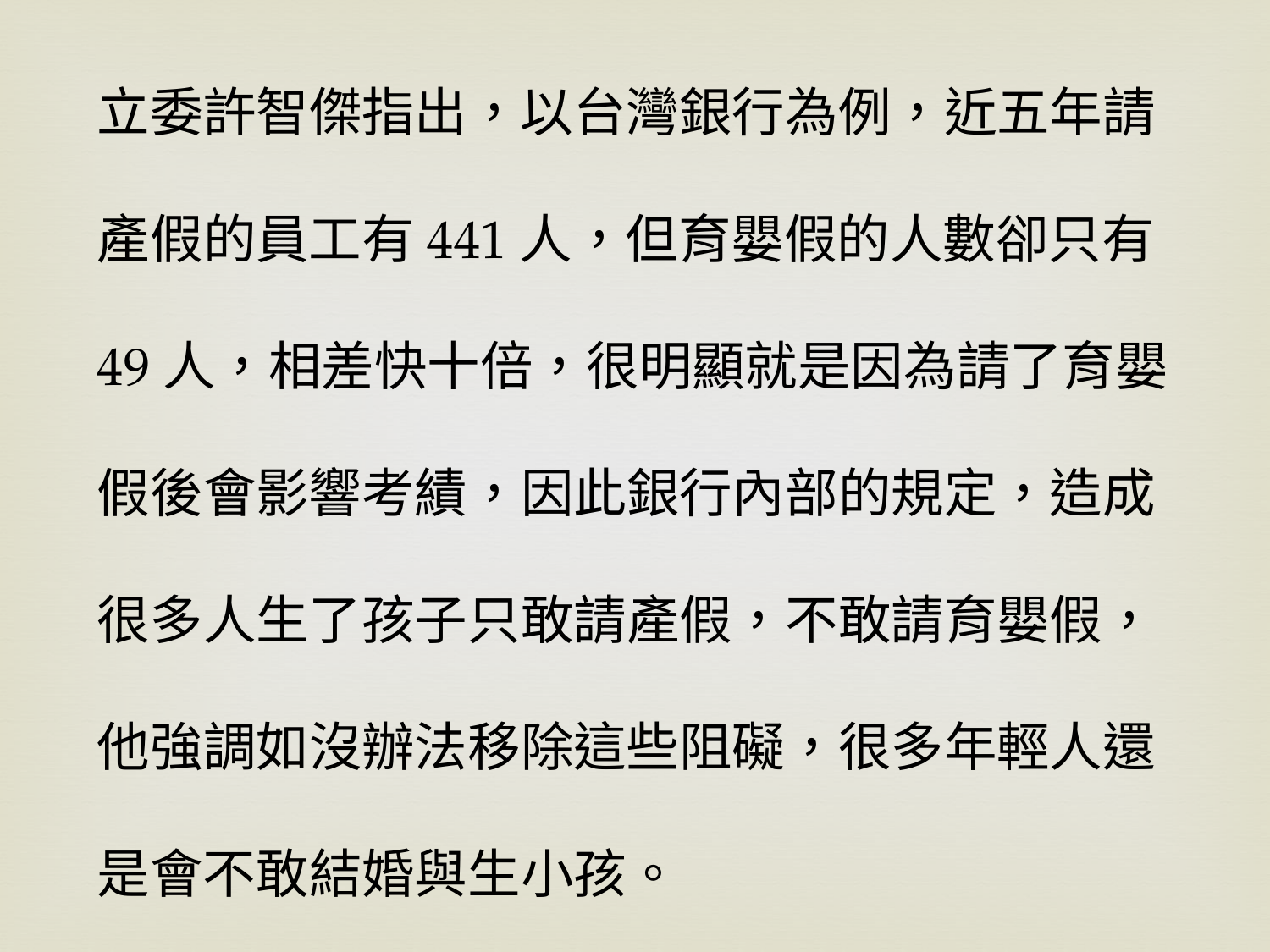

立委許智傑指出，以台灣銀行為例，近五年請產假的員工有441人，但育嬰假的人數卻只有49人，相差快十倍，很明顯就是因為請了育嬰假後會影響考績，因此銀行內部的規定，造成很多人生了孩子只敢請產假，不敢請育嬰假，他強調如沒辦法移除這些阻礙，很多年輕人還是會不敢結婚與生小孩。